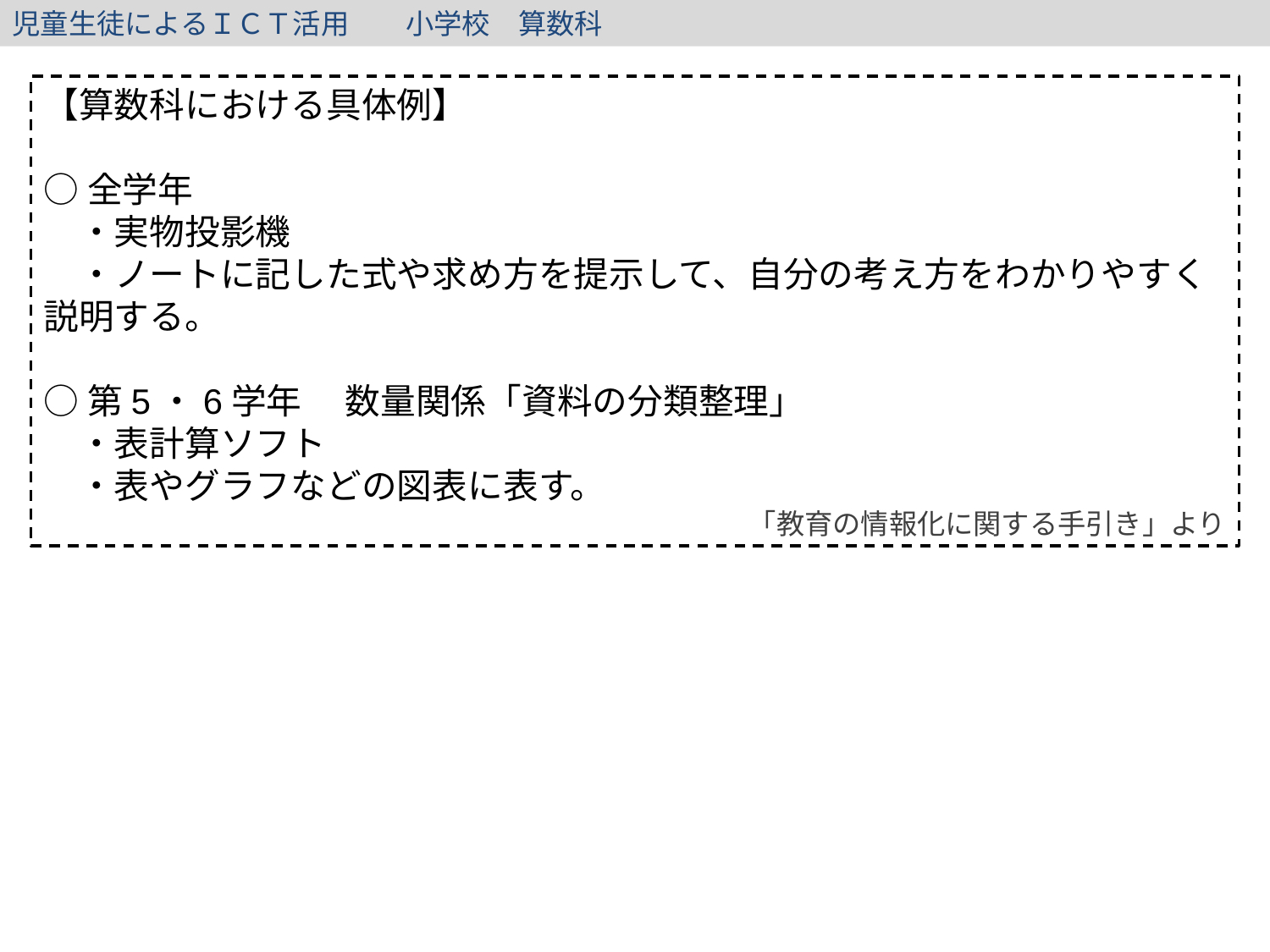

児童生徒によるＩＣＴ活用　　小学校　算数科
【算数科における具体例】

○全学年
　・実物投影機
　・ノートに記した式や求め方を提示して、自分の考え方をわかりやすく説明する。

○第5・6学年 　数量関係「資料の分類整理」
　・表計算ソフト
　・表やグラフなどの図表に表す。
「教育の情報化に関する手引き」より